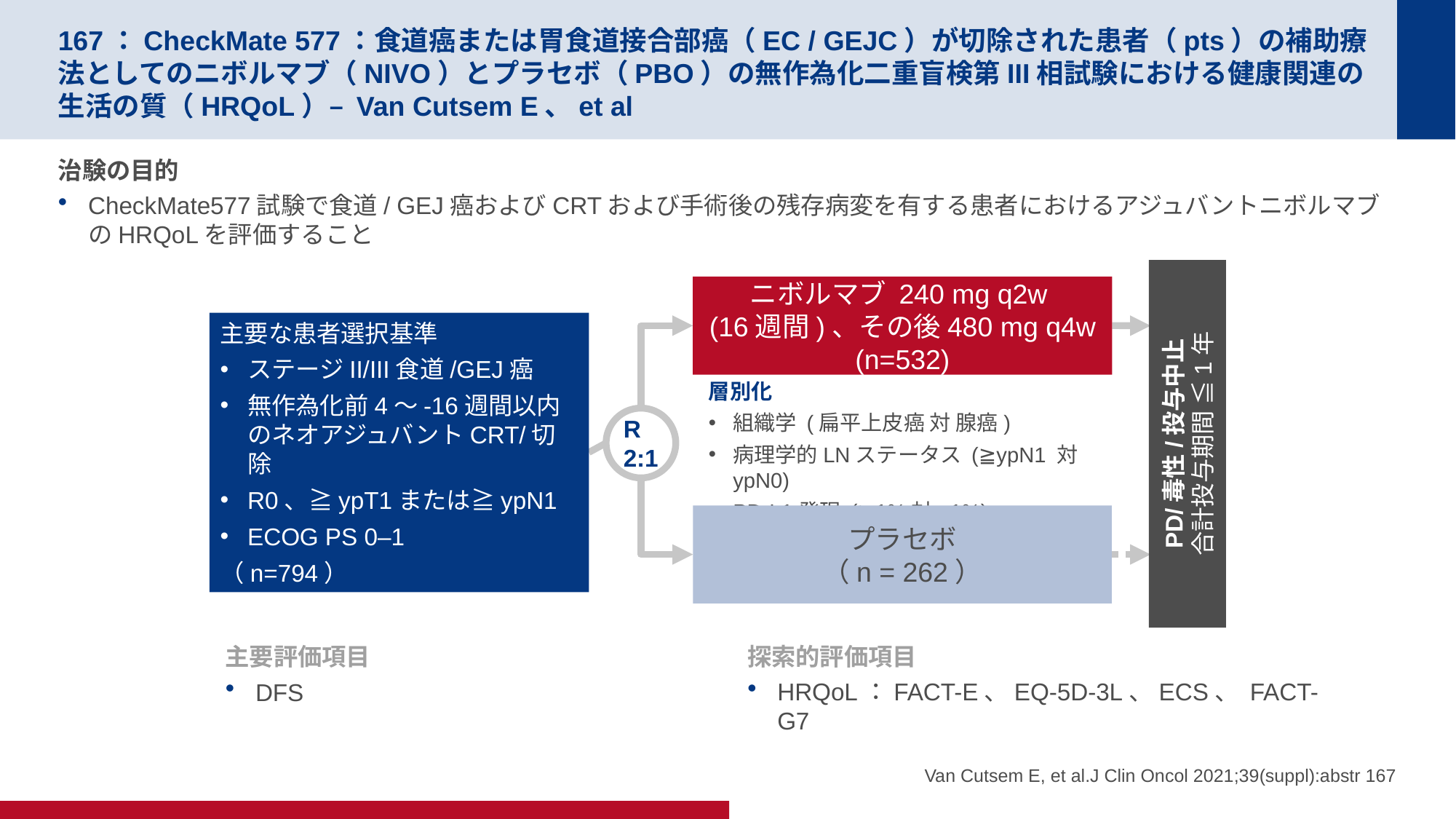

# 167：CheckMate 577：食道癌または胃食道接合部癌（EC / GEJC）が切除された患者（pts）の補助療法としてのニボルマブ（NIVO）とプラセボ（PBO）の無作為化二重盲検第III相試験における健康関連の生活の質（HRQoL）– Van Cutsem E、et al
治験の目的
CheckMate577試験で食道/ GEJ癌およびCRTおよび手術後の残存病変を有する患者におけるアジュバントニボルマブのHRQoLを評価すること
ニボルマブ 240 mg q2w
(16週間)、その後480 mg q4w (n=532)
主要な患者選択基準
ステージII/III食道/GEJ癌
無作為化前4～-16週間以内のネオアジュバントCRT/切除
R0、≧ypT1または≧ypN1
ECOG PS 0–1
（n=794）
層別化
組織学 (扁平上皮癌 対 腺癌)
病理学的LNステータス (≧ypN1 対 ypN0)
PD-L1発現 (≧1%対<1%)
PD/毒性/投与中止
合計投与期間 ≦1年
R
2:1
プラセボ
（n = 262）
主要評価項目
DFS

探索的評価項目
HRQoL：FACT-E、EQ-5D-3L、ECS、 FACT-G7
Van Cutsem E, et al.J Clin Oncol 2021;39(suppl):abstr 167